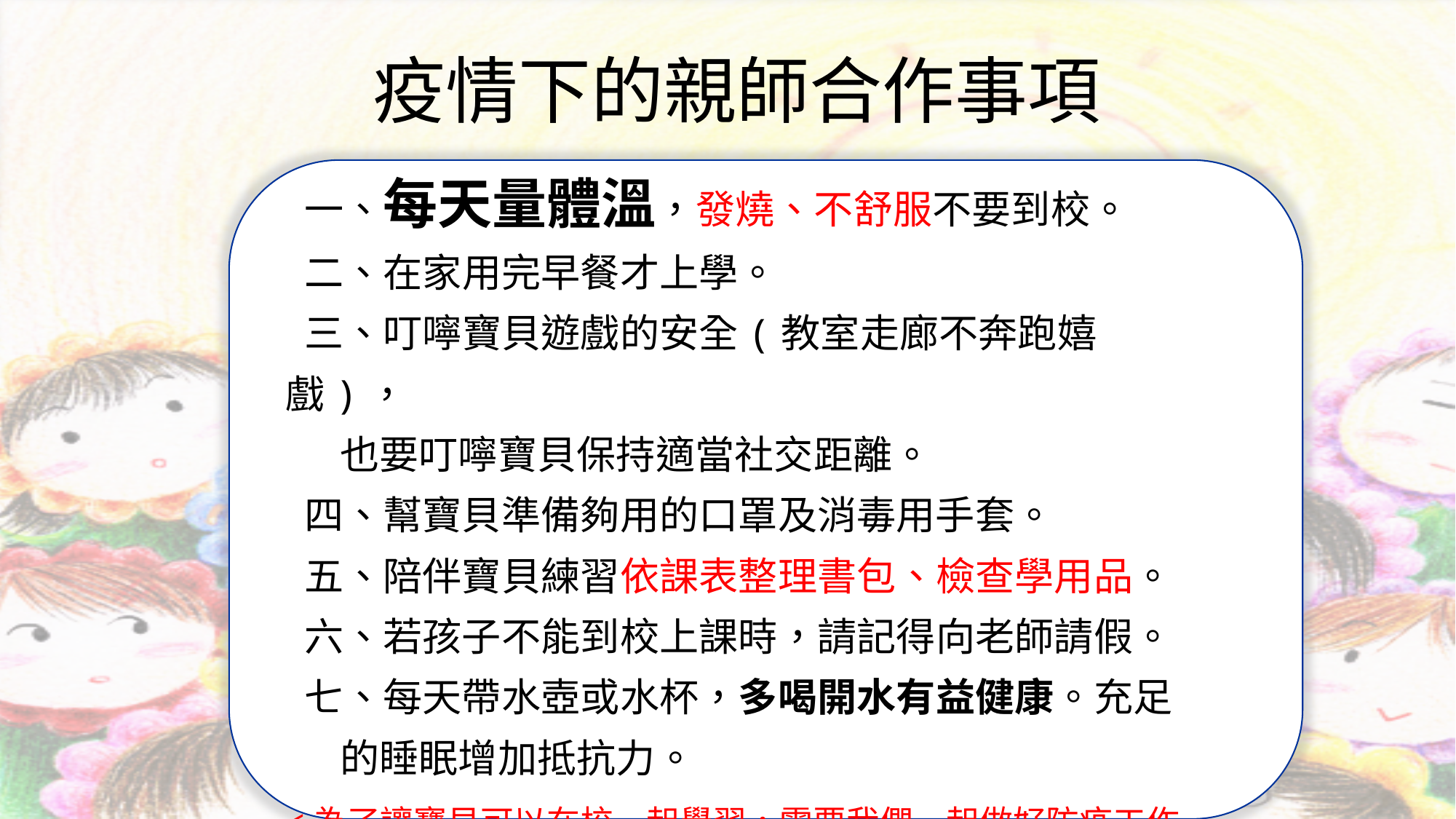

# 疫情下的親師合作事項

 一、每天量體溫，發燒、不舒服不要到校。
 二、在家用完早餐才上學。
 三、叮嚀寶貝遊戲的安全(教室走廊不奔跑嬉戲)，
     也要叮嚀寶貝保持適當社交距離。
 四、幫寶貝準備夠用的口罩及消毒用手套。
 五、陪伴寶貝練習依課表整理書包、檢查學用品。
 六、若孩子不能到校上課時，請記得向老師請假。
 七、每天帶水壺或水杯，多喝開水有益健康。充足
     的睡眠增加抵抗力。
<為了讓寶貝可以在校一起學習，需要我們一起做好防疫工作>